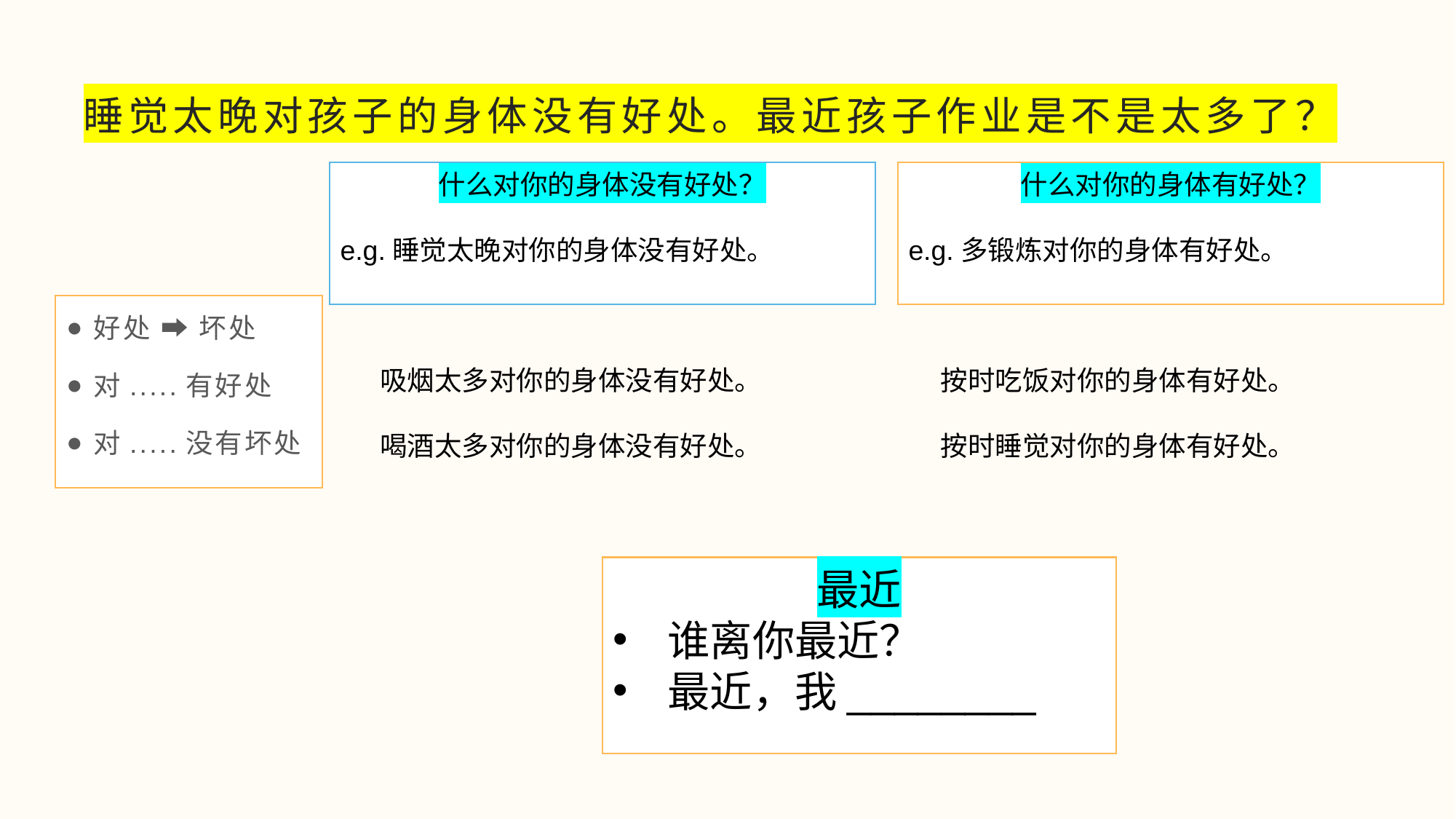

# 睡觉太晚对孩子的身体没有好处。最近孩子作业是不是太多了？
什么对你的身体没有好处？

e.g.睡觉太晚对你的身体没有好处。

什么对你的身体有好处？

e.g.多锻炼对你的身体有好处。

好处 ➡️ 坏处
对.....有好处
对.....没有坏处
按时吃饭对你的身体有好处。
按时睡觉对你的身体有好处。
吸烟太多对你的身体没有好处。
喝酒太多对你的身体没有好处。
最近
谁离你最近？
最近，我________